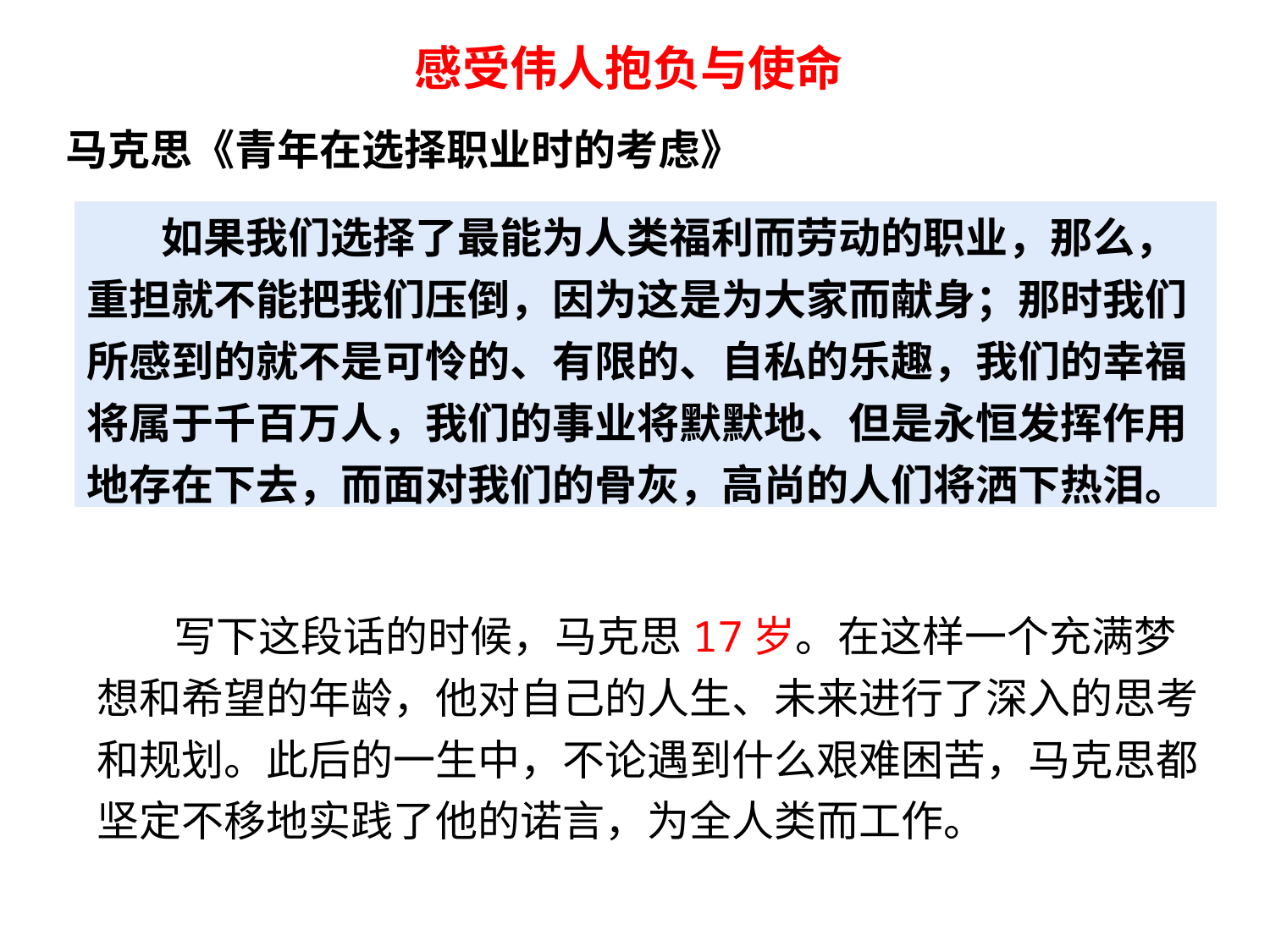

感受伟人抱负与使命
马克思《青年在选择职业时的考虑》
如果我们选择了最能为人类福利而劳动的职业，那么，重担就不能把我们压倒，因为这是为大家而献身；那时我们所感到的就不是可怜的、有限的、自私的乐趣，我们的幸福将属于千百万人，我们的事业将默默地、但是永恒发挥作用地存在下去，而面对我们的骨灰，高尚的人们将洒下热泪。
  写下这段话的时候，马克思17岁。在这样一个充满梦想和希望的年龄，他对自己的人生、未来进行了深入的思考和规划。此后的一生中，不论遇到什么艰难困苦，马克思都坚定不移地实践了他的诺言，为全人类而工作。